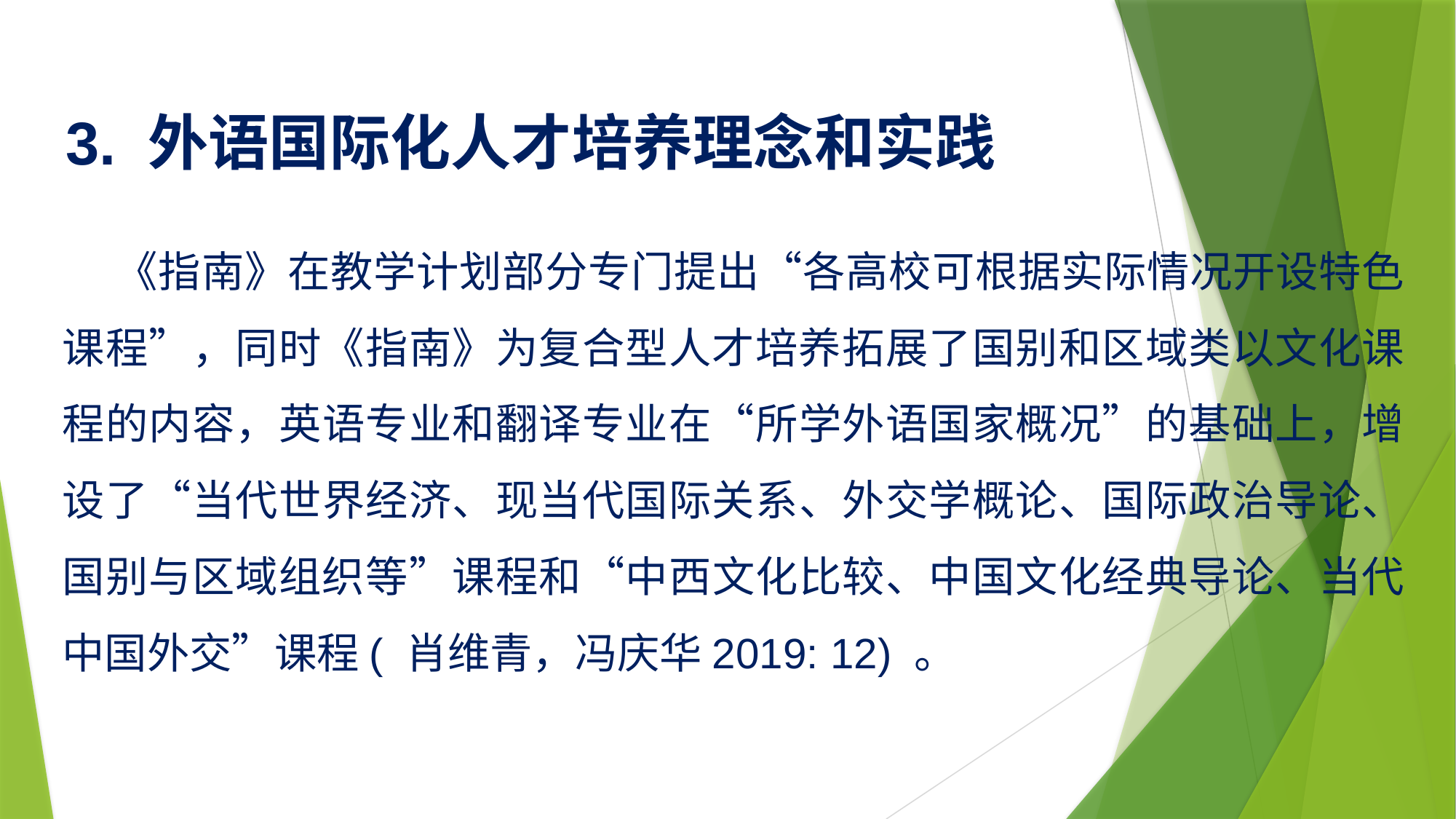

3. 外语国际化人才培养理念和实践
     《指南》在教学计划部分专门提出“各高校可根据实际情况开设特色课程”，同时《指南》为复合型人才培养拓展了国别和区域类以文化课程的内容，英语专业和翻译专业在“所学外语国家概况”的基础上，增设了“当代世界经济、现当代国际关系、外交学概论、国际政治导论、国别与区域组织等”课程和“中西文化比较、中国文化经典导论、当代中国外交”课程( 肖维青，冯庆华2019: 12) 。